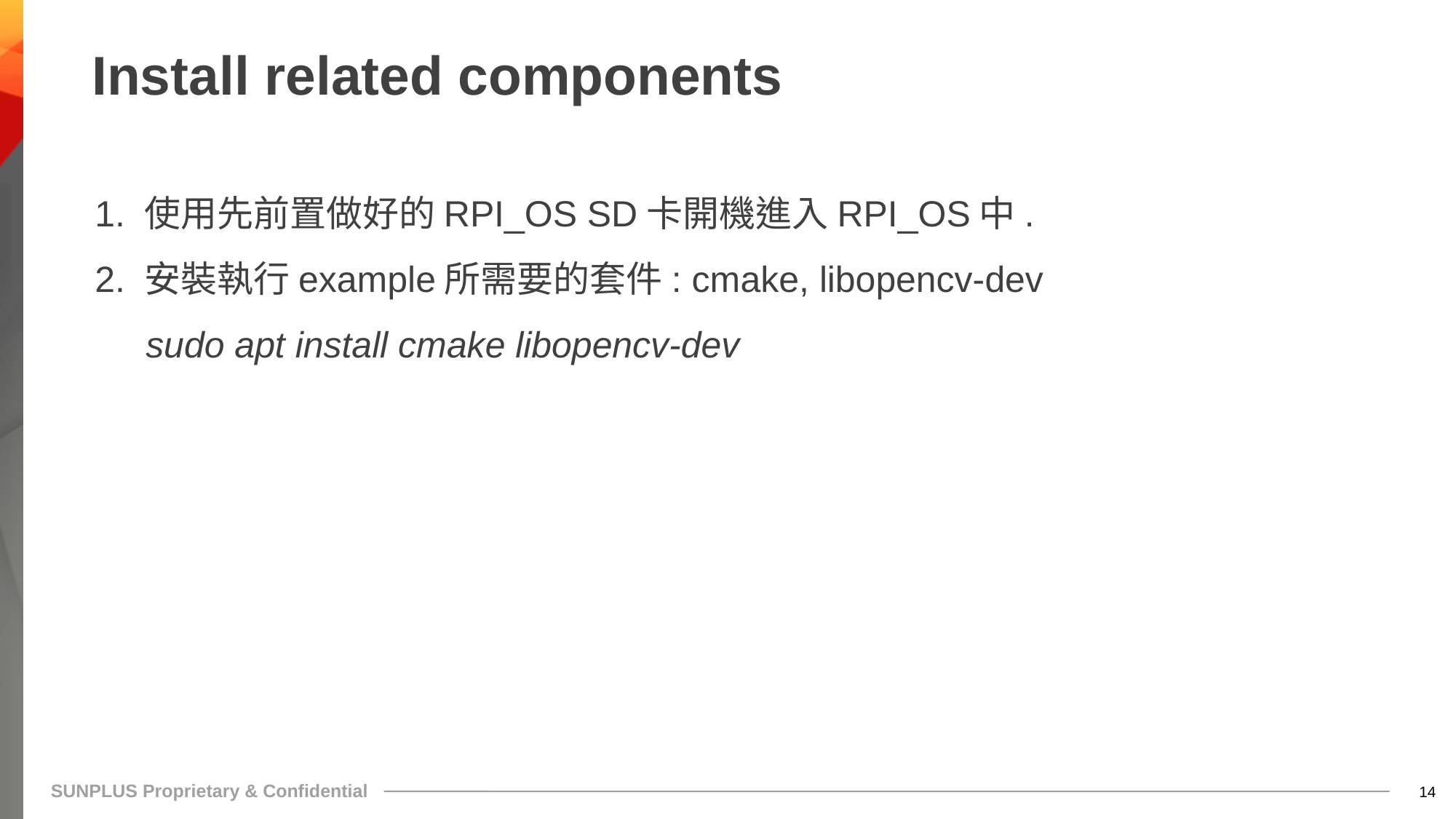

# Install related components
1. 使用先前置做好的RPI_OS SD卡開機進入RPI_OS中.
2. 安裝執行example所需要的套件: cmake, libopencv-dev
     sudo apt install cmake libopencv-dev

14